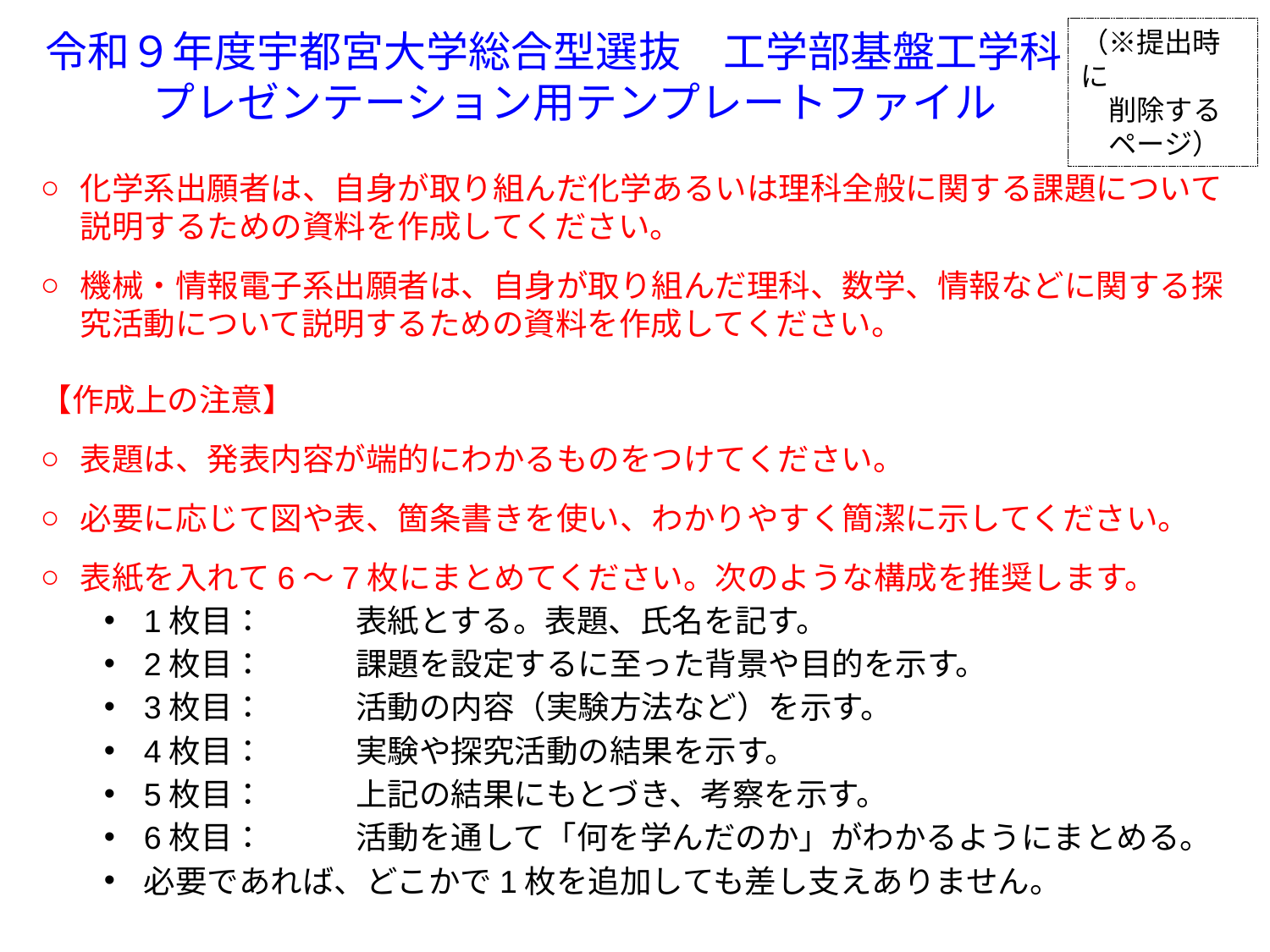

（※提出時に
　削除する
　ページ）
令和９年度宇都宮大学総合型選抜　工学部基盤工学科
　プレゼンテーション用テンプレートファイル
化学系出願者は、自身が取り組んだ化学あるいは理科全般に関する課題について説明するための資料を作成してください。
機械・情報電子系出願者は、自身が取り組んだ理科、数学、情報などに関する探究活動について説明するための資料を作成してください。

【作成上の注意】
表題は、発表内容が端的にわかるものをつけてください。
必要に応じて図や表、箇条書きを使い、わかりやすく簡潔に示してください。
表紙を入れて6〜7枚にまとめてください。次のような構成を推奨します。
1枚目：	表紙とする。表題、氏名を記す。
2枚目：	課題を設定するに至った背景や目的を示す。
3枚目：	活動の内容（実験方法など）を示す。
4枚目：	実験や探究活動の結果を示す。
5枚目：	上記の結果にもとづき、考察を示す。
6枚目：	活動を通して「何を学んだのか」がわかるようにまとめる。
必要であれば、どこかで1枚を追加しても差し支えありません。